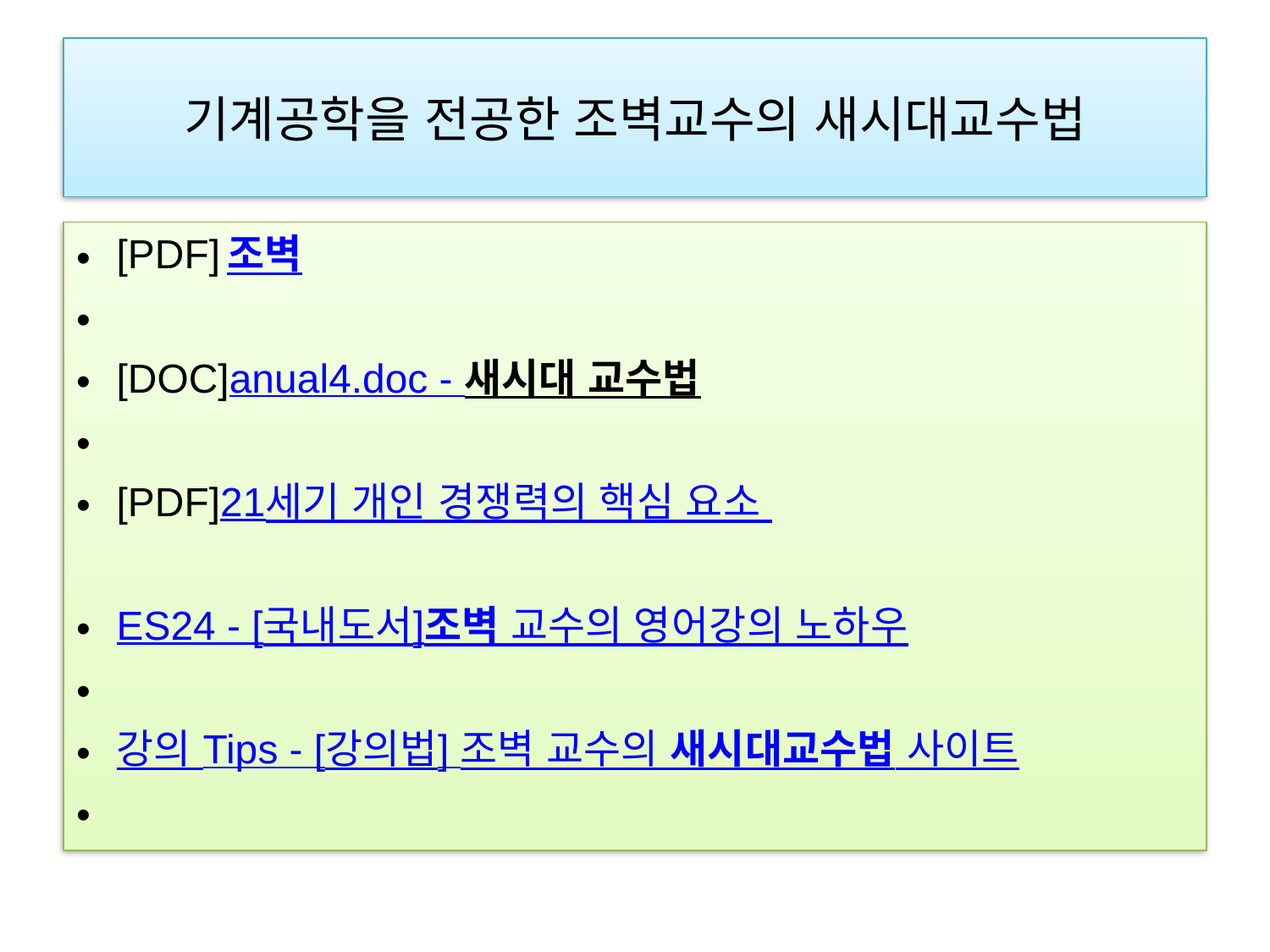

# 기계공학을 전공한 조벽교수의 새시대교수법
[PDF]조벽

[DOC]anual4.doc - 새시대 교수법

[PDF]21세기 개인 경쟁력의 핵심 요소

ES24 - [국내도서]조벽 교수의 영어강의 노하우

강의 Tips - [강의법] 조벽 교수의 새시대교수법 사이트